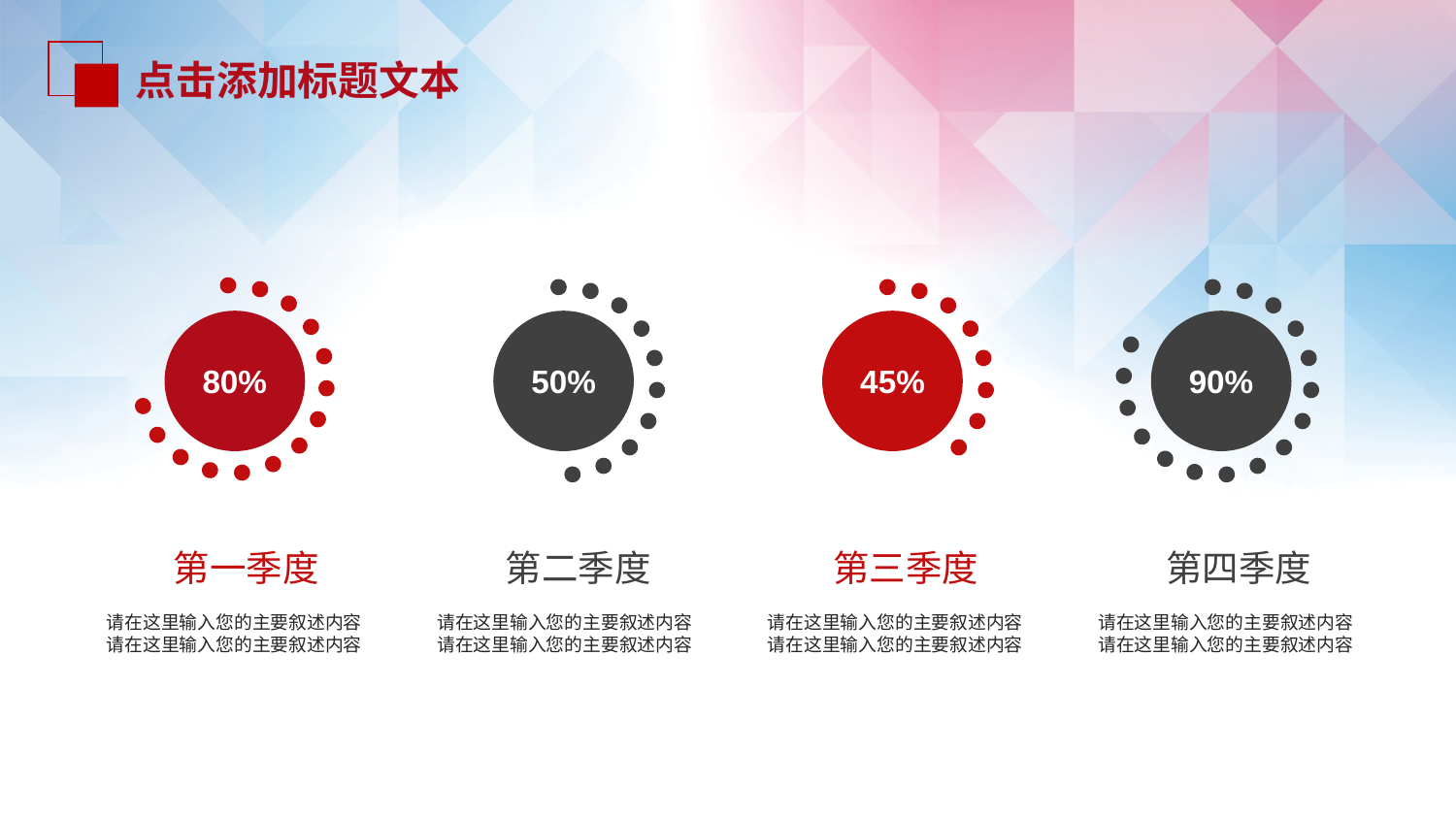

点击添加标题文本

80%

50%

45%

90%
  第一季度

请在这里输入您的主要叙述内容
请在这里输入您的主要叙述内容

   第二季度

请在这里输入您的主要叙述内容
请在这里输入您的主要叙述内容

   第三季度

请在这里输入您的主要叙述内容
请在这里输入您的主要叙述内容

    第四季度

请在这里输入您的主要叙述内容
请在这里输入您的主要叙述内容